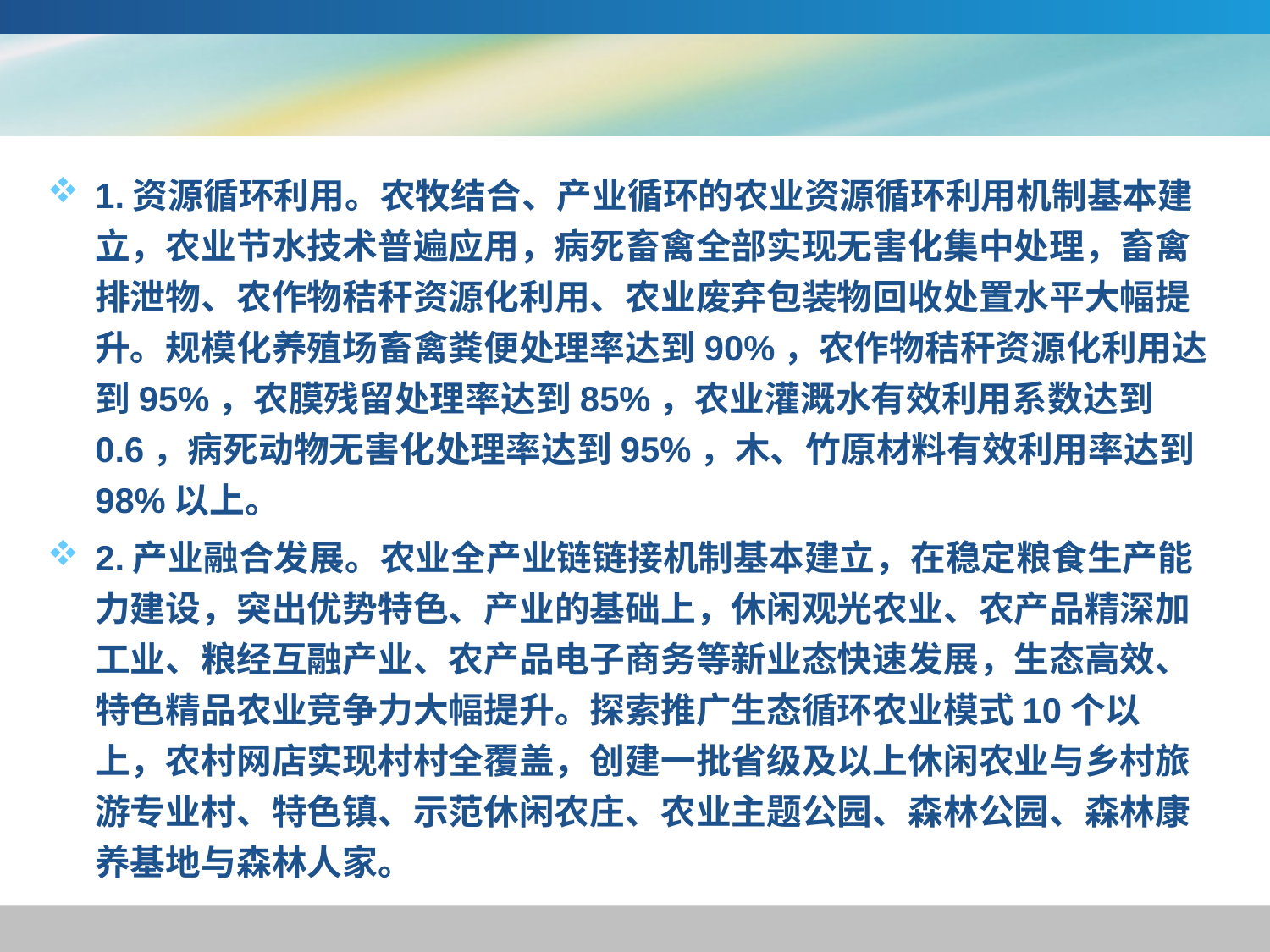

1.资源循环利用。农牧结合、产业循环的农业资源循环利用机制基本建立，农业节水技术普遍应用，病死畜禽全部实现无害化集中处理，畜禽排泄物、农作物秸秆资源化利用、农业废弃包装物回收处置水平大幅提升。规模化养殖场畜禽粪便处理率达到90%，农作物秸秆资源化利用达到95%，农膜残留处理率达到85%，农业灌溉水有效利用系数达到0.6，病死动物无害化处理率达到95%，木、竹原材料有效利用率达到98%以上。
2.产业融合发展。农业全产业链链接机制基本建立，在稳定粮食生产能力建设，突出优势特色、产业的基础上，休闲观光农业、农产品精深加工业、粮经互融产业、农产品电子商务等新业态快速发展，生态高效、特色精品农业竞争力大幅提升。探索推广生态循环农业模式10个以上，农村网店实现村村全覆盖，创建一批省级及以上休闲农业与乡村旅游专业村、特色镇、示范休闲农庄、农业主题公园、森林公园、森林康养基地与森林人家。